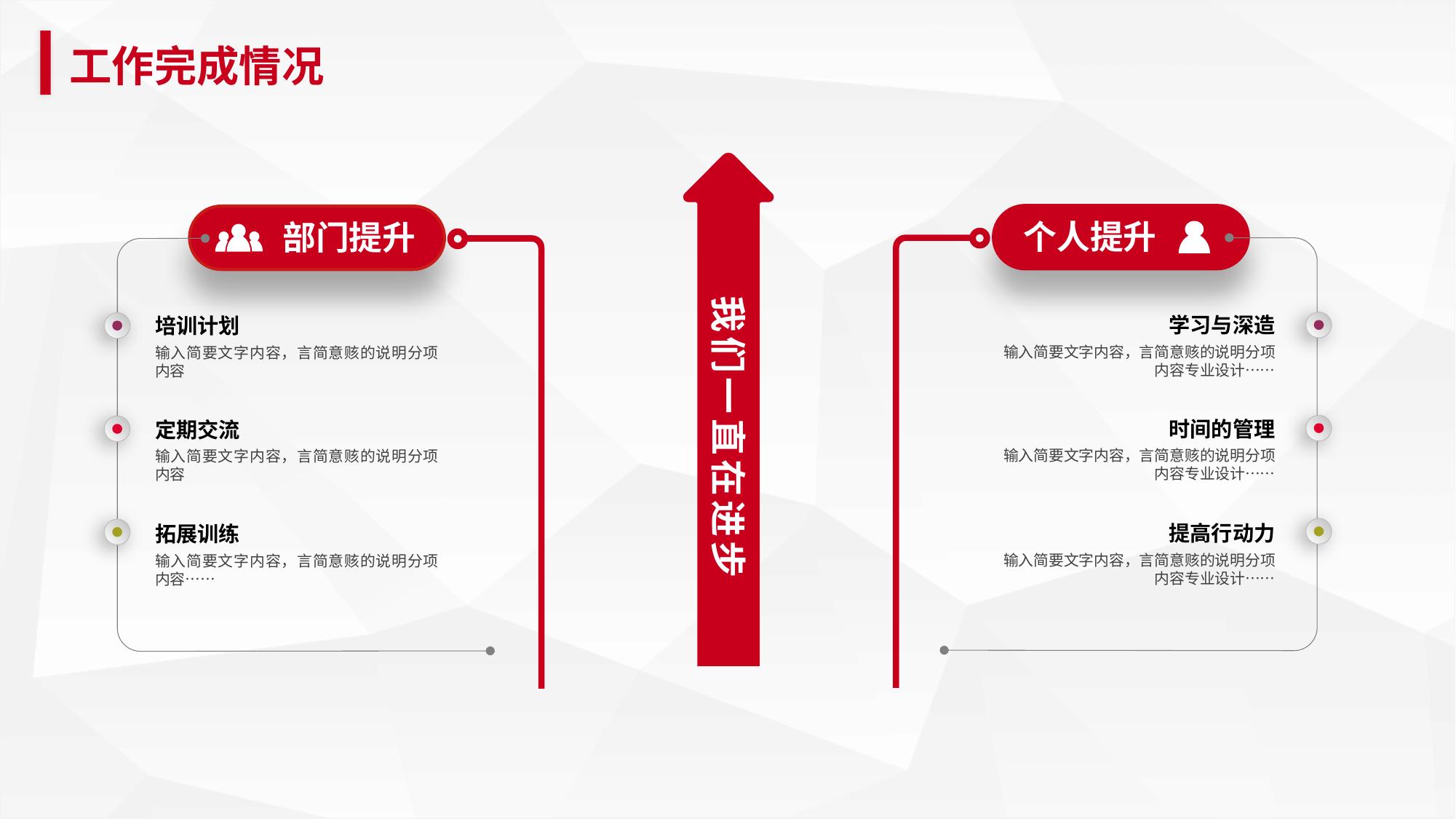

工作完成情况

个人提升

部门提升

我们一直在进步
学习与深造

培训计划
输入简要文字内容，言简意赅的说明分项内容专业设计……
输入简要文字内容，言简意赅的说明分项内容

时间的管理

定期交流
输入简要文字内容，言简意赅的说明分项内容专业设计……
输入简要文字内容，言简意赅的说明分项内容

提高行动力
拓展训练
输入简要文字内容，言简意赅的说明分项内容专业设计……
输入简要文字内容，言简意赅的说明分项内容……